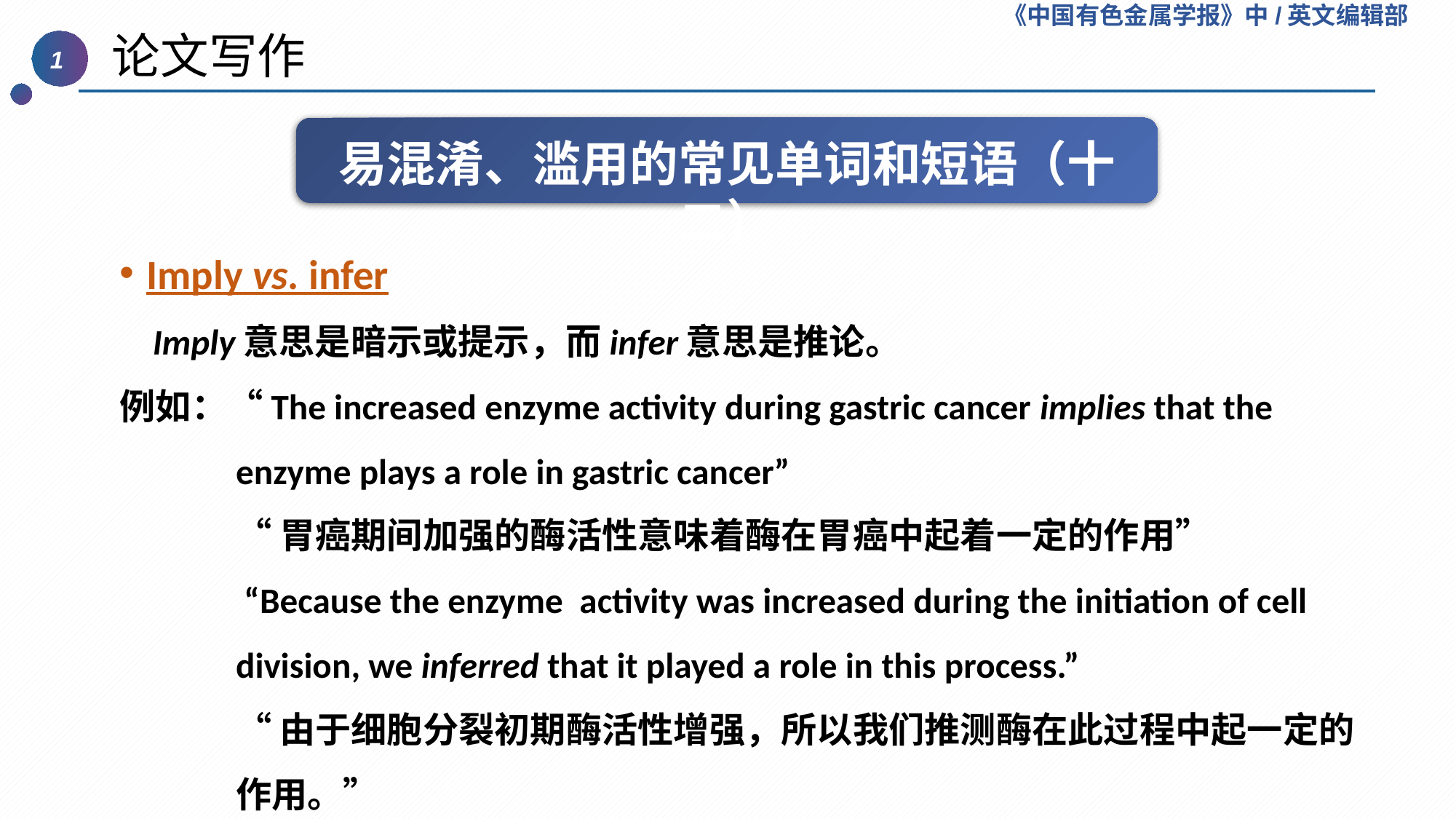

《中国有色金属学报》中/英文编辑部
      论文写作

1

易混淆、滥用的常见单词和短语（十二）
Imply vs. infer
    Imply意思是暗示或提示，而infer意思是推论。
例如：“The increased enzyme activity during gastric cancer implies that the enzyme plays a role in gastric cancer”
“胃癌期间加强的酶活性意味着酶在胃癌中起着一定的作用”
 “Because the enzyme  activity was increased during the initiation of cell division, we inferred that it played a role in this process.”
“由于细胞分裂初期酶活性增强，所以我们推测酶在此过程中起一定的作用。”